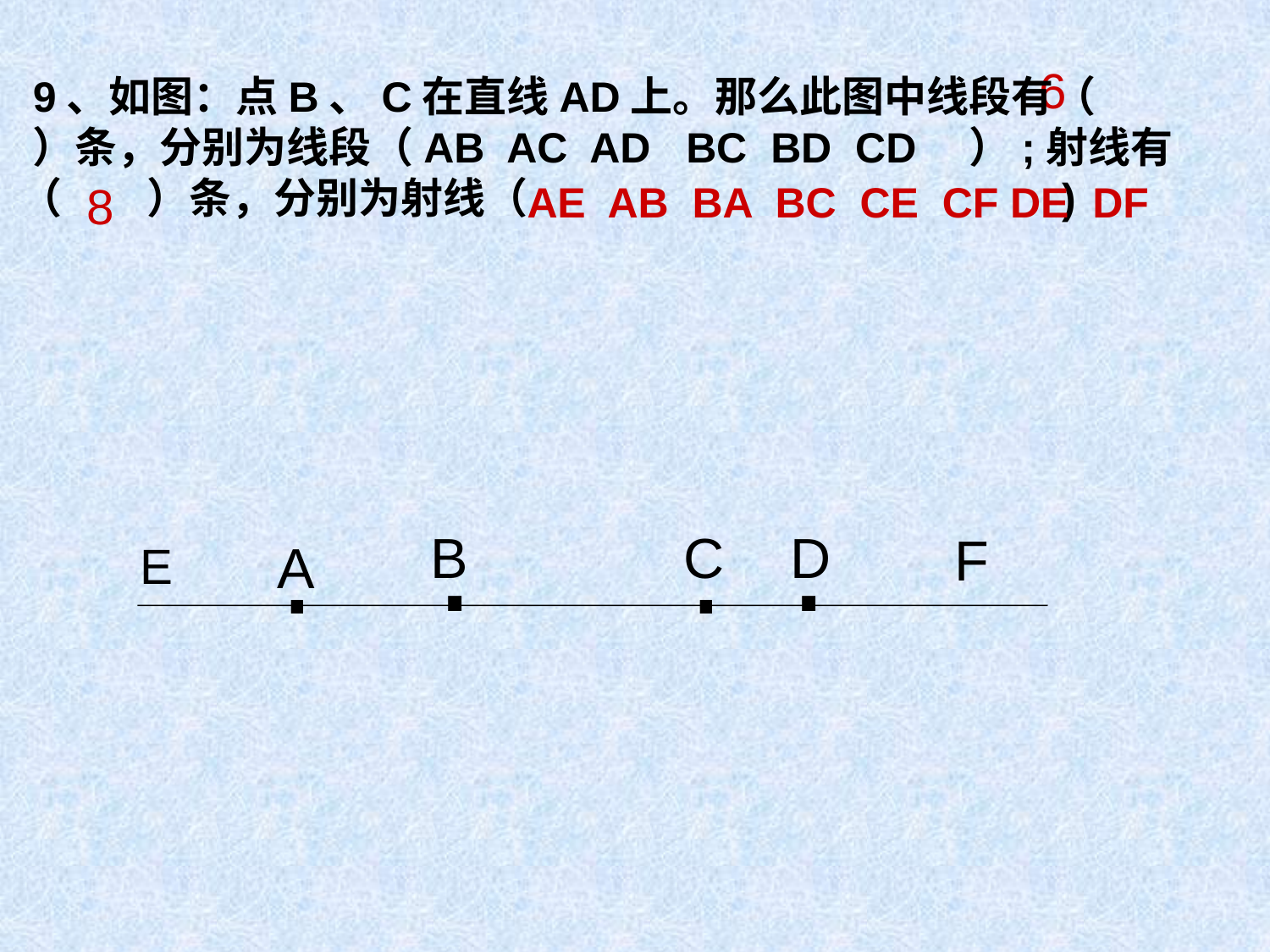

6
9、如图：点B、C在直线AD上。那么此图中线段有（         ）条，分别为线段（AB  AC  AD   BC  BD  CD　）;射线有（　　）条，分别为射线（                                                       )
8
AE  AB  BA  BC  CE  CF DE  DF

.
.
.
.
B
C
D
F
A
E